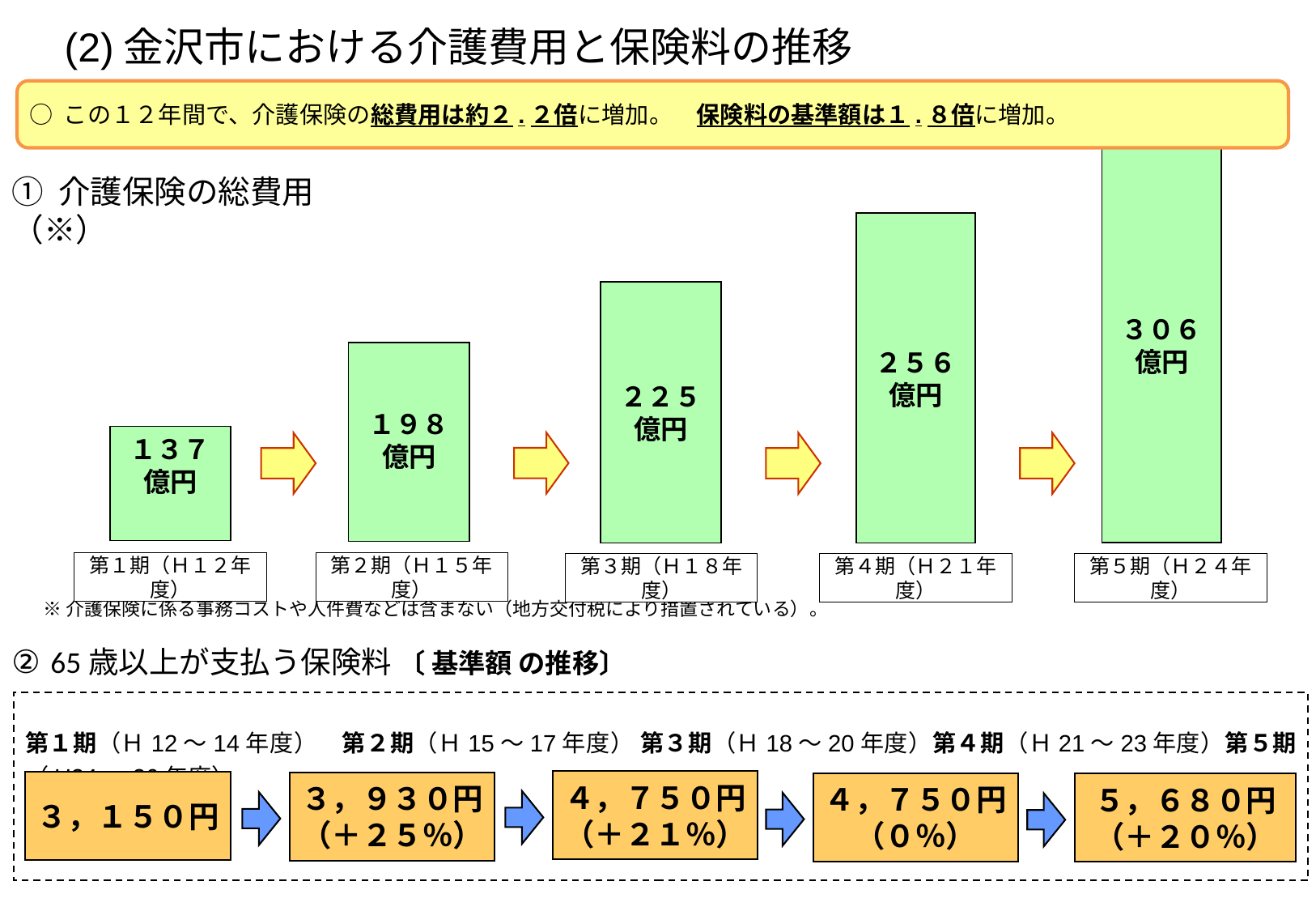

# (2)金沢市における介護費用と保険料の推移
○ この１２年間で、介護保険の総費用は約２.２倍に増加。　保険料の基準額は１.８倍に増加。
３０６
億円
① 介護保険の総費用（※）
２５６
億円
２２５
億円

１９８
億円
１３７
億円

第１期（Ｈ１２年度）
第２期（Ｈ１５年度）
第３期（Ｈ１８年度）
第４期（Ｈ２１年度）
第５期（Ｈ２４年度）
※介護保険に係る事務コストや人件費などは含まない（地方交付税により措置されている）。
② 65歳以上が支払う保険料 〔 基準額 の推移〕

第１期（Ｈ12～14年度）　第２期（Ｈ15～17年度） 第３期（Ｈ18～20年度）第４期（Ｈ21～23年度）第５期（H24～26年度）
  　(2000～2002)               (2003～2005)               (2006～2008)               (2009～2011)　　　　 　　　(2012～2014)

４，７５０円
（＋２１％）
３，１５０円
３，９３０円
（＋２５％）
４，７５０円
（０％）
５，６８０円
（＋２０％）